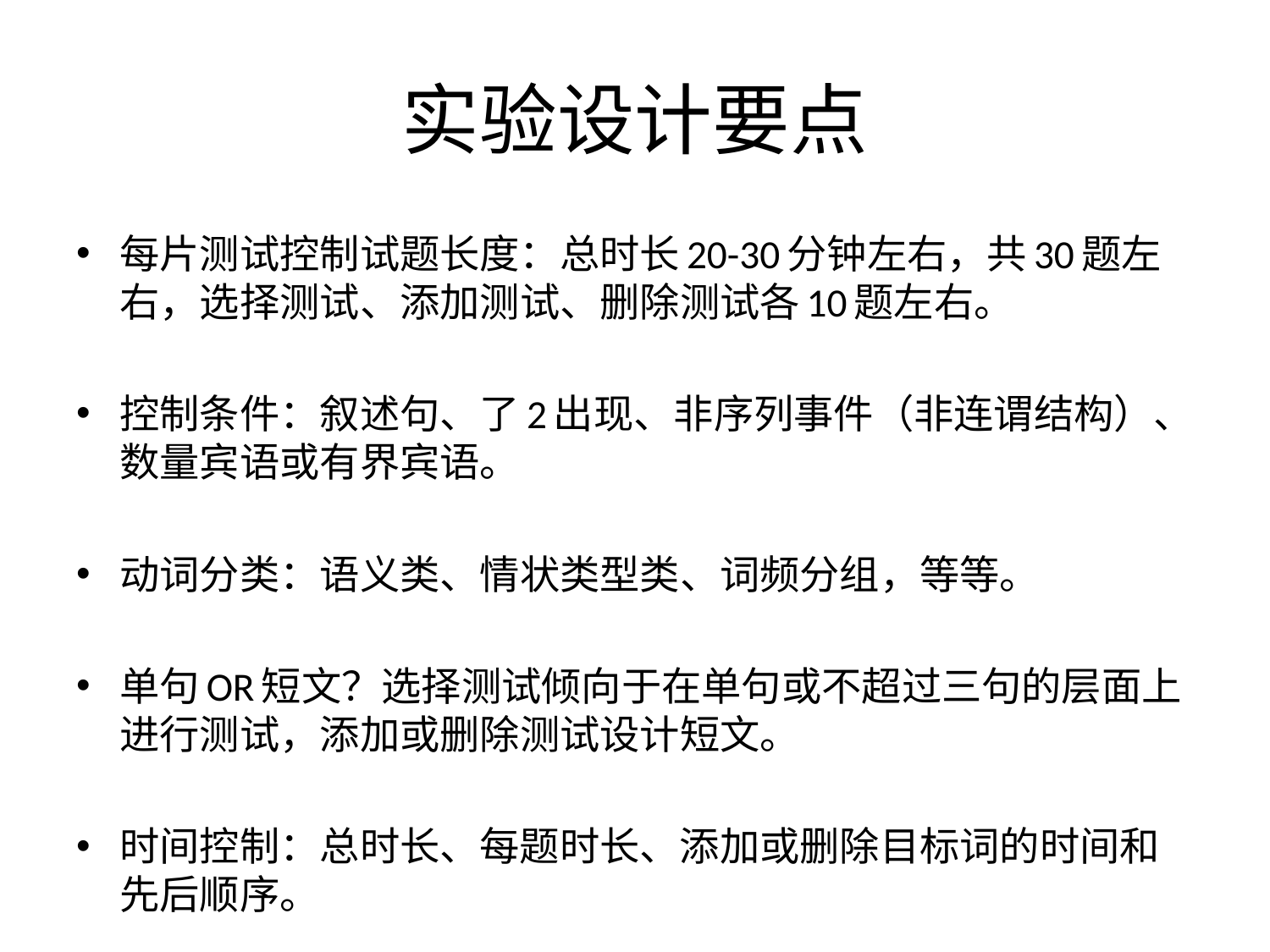

# 实验设计要点
每片测试控制试题长度：总时长20-30分钟左右，共30题左右，选择测试、添加测试、删除测试各10题左右。

控制条件：叙述句、了2出现、非序列事件（非连谓结构）、数量宾语或有界宾语。

动词分类：语义类、情状类型类、词频分组，等等。

单句OR短文？选择测试倾向于在单句或不超过三句的层面上进行测试，添加或删除测试设计短文。

时间控制：总时长、每题时长、添加或删除目标词的时间和先后顺序。